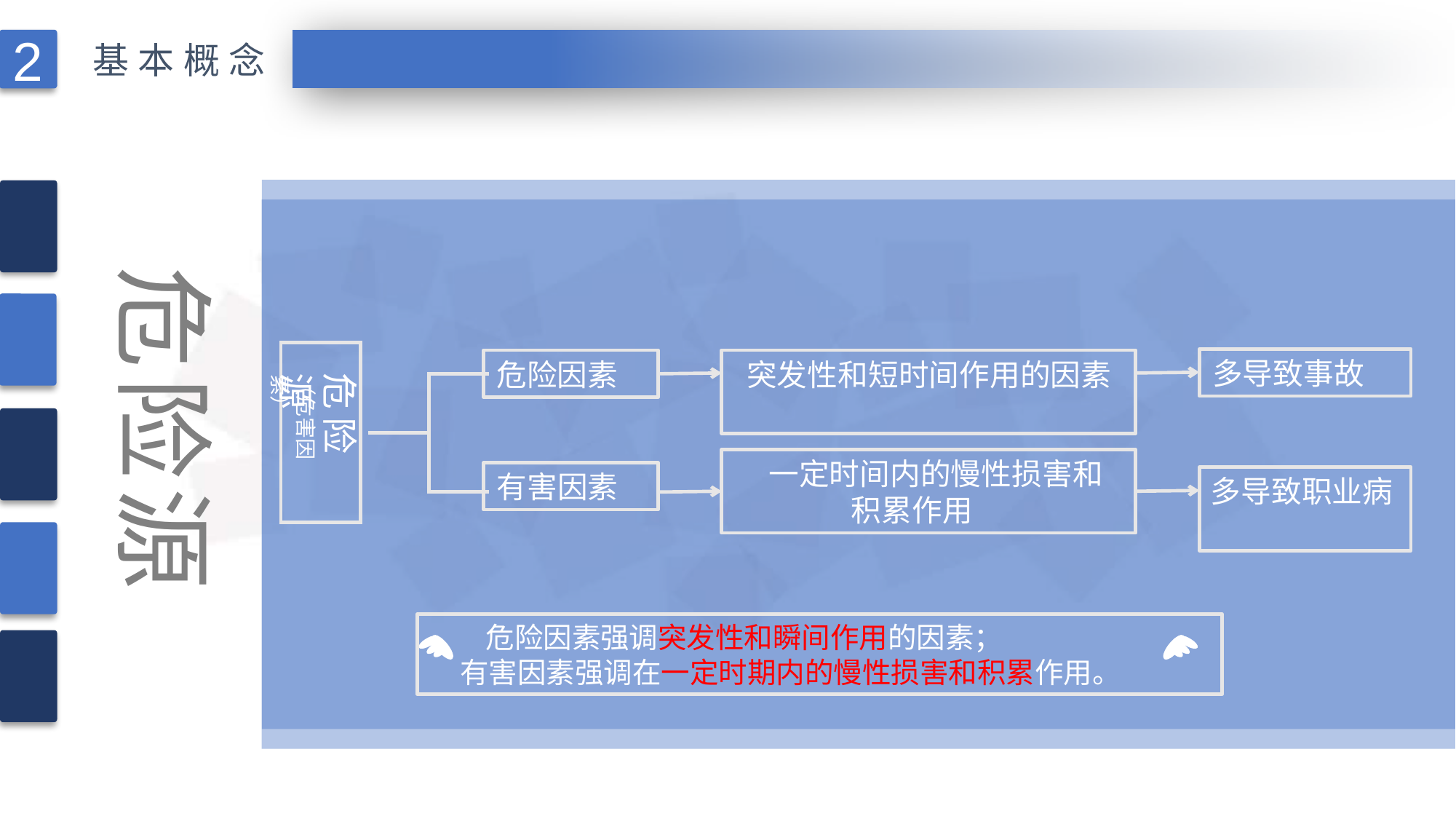

2

基本概念

危险源

多导致事故
危险因素
 突发性和短时间作用的因素
危 险 源
（危害因素）

 一定时间内的慢性损害和
积累作用
有害因素
多导致职业病

        危险因素强调突发性和瞬间作用的因素；
    有害因素强调在一定时期内的慢性损害和积累作用。